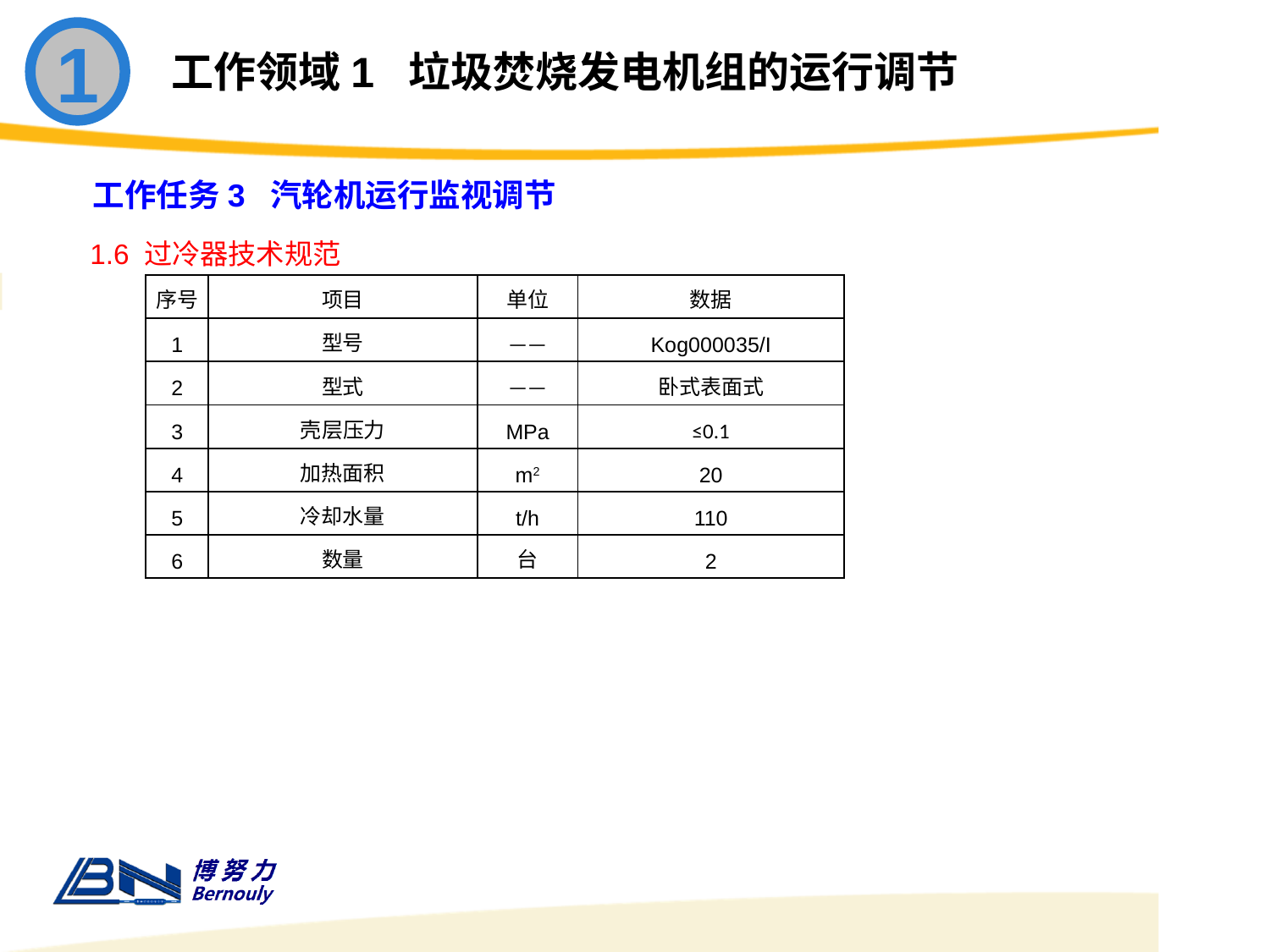

1
工作领域1  垃圾焚烧发电机组的运行调节
工作任务3  汽轮机运行监视调节
1.6 过冷器技术规范

| 序号 | 项目 | 单位 | 数据 |
| --- | --- | --- | --- |
| 1 | 型号 | —— | Kog000035/I |
| 2 | 型式 | —— | 卧式表面式 |
| 3 | 壳层压力 | MPa | ≤0.1 |
| 4 | 加热面积 | m2 | 20 |
| 5 | 冷却水量 | t/h | 110 |
| 6 | 数量 | 台 | 2 |